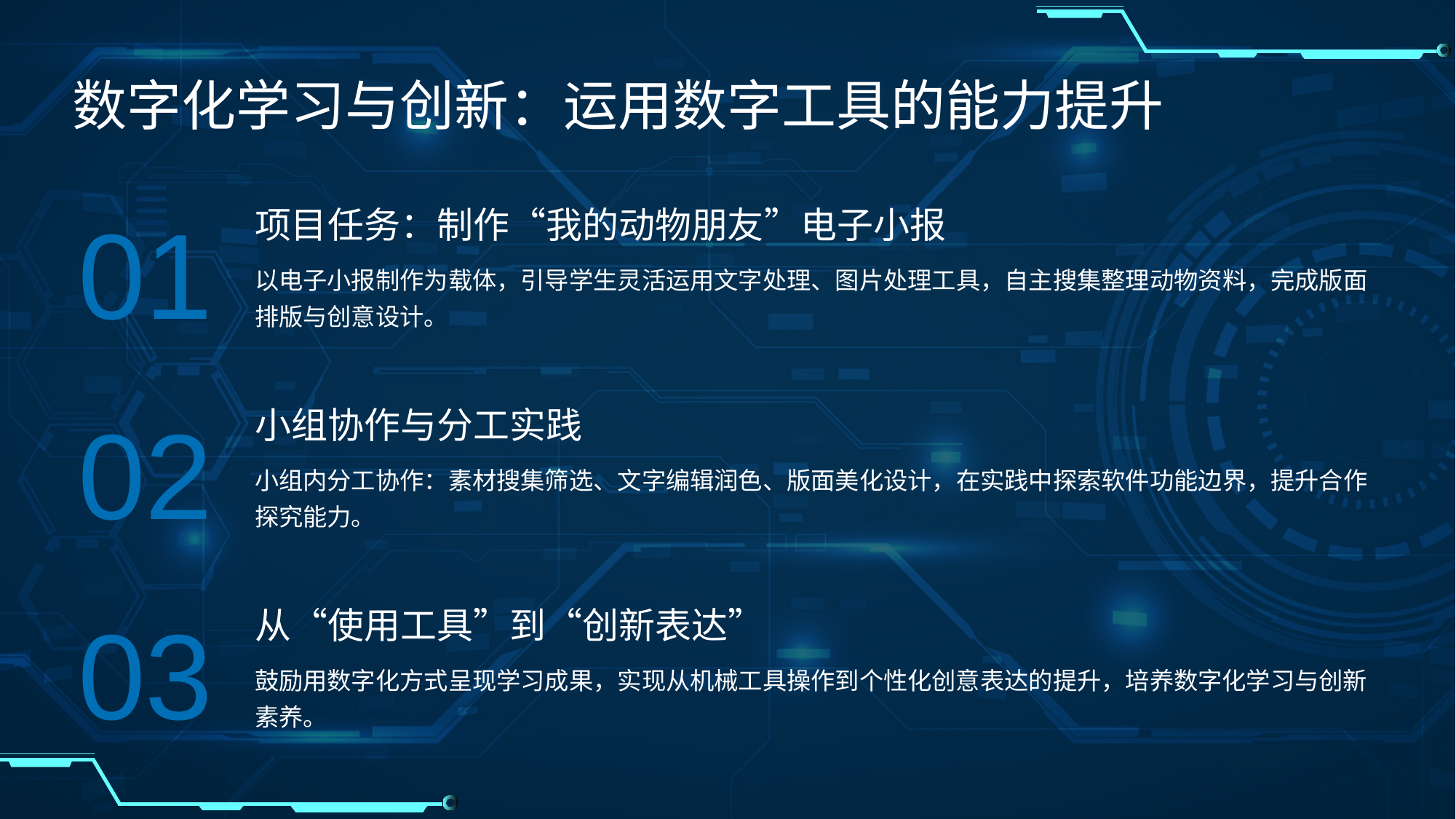

数字化学习与创新：运用数字工具的能力提升
项目任务：制作“我的动物朋友”电子小报
01
以电子小报制作为载体，引导学生灵活运用文字处理、图片处理工具，自主搜集整理动物资料，完成版面排版与创意设计。
小组协作与分工实践
02
小组内分工协作：素材搜集筛选、文字编辑润色、版面美化设计，在实践中探索软件功能边界，提升合作探究能力。
从“使用工具”到“创新表达”
03
鼓励用数字化方式呈现学习成果，实现从机械工具操作到个性化创意表达的提升，培养数字化学习与创新素养。